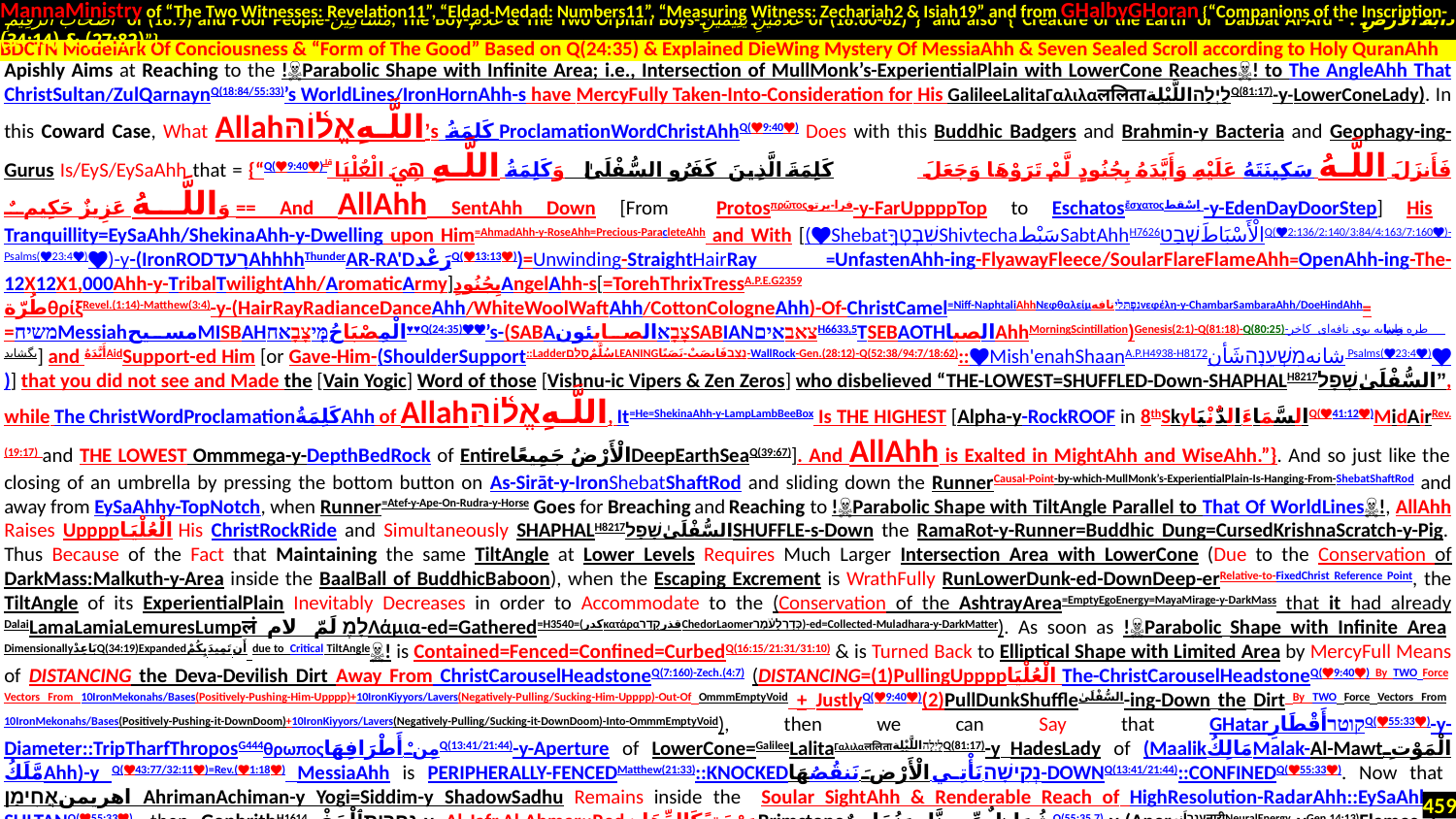

MannaMinistry of “The Two Witnesses: Revelation11”, “Eldad-Medad: Numbers11”, “Measuring Witness: Zechariah2 & Isiah19” and from GHalbyGHoran {“Companions of the Inscription-
 أَصْحَابَ الرَّقِيمِ  of (18:9) and Poor People-مَسَاكِينَ, The Boy-غُلَامُ & The Two Orphan Boys-غُلَامَيْنِ يَتِيمَيْنِ of (18:60-82)”}  and also  {“Creature of the Earth  or  Dabbat Al-Ard - دَابَّةُ الْأَرْضِ : (27:82) & (34:14)”}
.
Apishly Aims at Reaching to the !☠Parabolic Shape with Infinite Area; i.e., Intersection of MullMonk’s-ExperientialPlain with LowerCone Reaches☠! to The AngleAhh That ChristSultan/ZulQarnaynQ(18:84/55:33)’s WorldLines/IronHornAhh-s have MercyFully Taken-Into-Consideration for His GalileeLalitaΓαλιλαललिताלַיְלָהاللَّيْلِةQ(81:17)-y-LowerConeLady). In this Coward Case, What Allahاللَّـهِאֱל֫וֹהַּ’s كَلِمَةُ ProclamationWordChristAhhQ(♥9:40♥) Does with this Buddhic Badgers and Brahmin-y Bacteria and Geophagy-ing-Gurus Is/EyS/EySaAhh that = {“Q(♥9:40♥) فَأَنزَلَ اللَّـهُ سَكِينَتَهُ عَلَيْهِ وَأَيَّدَهُ بِجُنُودٍ لَّمْ تَرَوْهَا وَجَعَلَ كَلِمَةَ الَّذِينَ كَفَرُوا السُّفْلَىٰ ۗ وَكَلِمَةُ اللَّـهِ هِيَ الْعُلْيَا ۗ وَاللَّـهُ عَزِيزٌ حَكِيمٌ == And AllAhh SentAhh Down [From  Protosπρῶτοςفرا-پرتو-y-FarUppppTop to Eschatosἔσχατοςاِسْقط -y-EdenDayDoorStep] His Tranquillity=EySaAhh/ShekinaAhh-y-Dwelling upon Him=AhmadAhh-y-RoseAhh=Precious-ParacleteAhh and With [(♥Shebatשִׁבְטְךָ֥ShivtechaسَبْطSabtAhhH7626שְׁבַטالْأَسْبَاطَQ(♥2:136/2:140/3:84/4:163/7:160♥)-Psalms(♥23:4♥)♥)-y-(IronRODרָעדAhhhhThunderAR-RA'DرَعْدQ(♥13:13♥))=Unwinding-StraightHairRay =UnfastenAhh-ing-FlyawayFleece/SoularFlareFlameAhh=OpenAhh-ing-The-12X12X1,000Ahh-y-TribalTwilightAhh/AromaticArmy]بِجُنُودٍAngelAhh-s[=TorehThrixTressA.P.E.G2359 طُرّةθρίξRevel.(1:14)-Matthew(3:4)-y-(HairRayRadianceDanceAhh/WhiteWoolWaftAhh/CottonCologneAhh)-Of-ChristCamel=Niff-NaphtaliAhhΝεφθαλείμנַפְתָּלִיنافهνεφέλη-y-ChambarSambaraAhh/DoeHindAhh=
=משיחMessiahمسیحMISBAHالْمِصْبَاحُמּ֤יצָבָאח♥♥Q(24:35)♥♥’s-(SABAالصابئون‎צָבָאSABIANצאבאיםH6633,5TSEBAOTHالصباAhhMorningScintillation)Genesis(2:1)-Q(81:18)-Q(80:25)-به بوی نافه‌ای کاخر صبا زان طره بگشاید] and أَيَّدَهُAidSupport-ed Him [or Gave-Him-(ShoulderSupport::LadderسُلَّمٌסֻלָּםLEANINGנָצַבفَانصَبْ-نَصَبًا-WallRock-Gen.(28:12)-Q(52:38/94:7/18:62)::♥Mish'enahShaanA.P.H4938-H8172شَأنמִשְׁעֵנָהشانه Psalms(♥23:4♥)♥)] that you did not see and Made the [Vain Yogic] Word of those [Vishnu-ic Vipers & Zen Zeros] who disbelieved “THE-LOWEST=SHUFFLED-Down-SHAPHALH8217السُّفْلَىٰשָׁפָל”, while The ChristWordProclamationكَلِمَةُAhh of Allahاللَّـهِאֱל֫וֹהַּ, It=He=ShekinaAhh-y-LampLambBeeBox Is THE HIGHEST [Alpha-y-RockROOF in 8thSkyالسَّمَاءَ الدُّنْيَاQ(♥41:12♥)MidAirRev.(19:17) and THE LOWEST Ommmega-y-DepthBedRock of Entireالْأَرْضُ جَمِيعًاDeepEarthSeaQ(39:67)]. And AllAhh is Exalted in MightAhh and WiseAhh.”}. And so just like the closing of an umbrella by pressing the bottom button on As-Sirāt-y-IronShebatShaftRod and sliding down the RunnerCausal-Point-by-which-MullMonk’s-ExperientialPlain-Is-Hanging-From-ShebatShaftRod and away from EySaAhhy-TopNotch, when Runner=Atef-y-Ape-On-Rudra-y-Horse Goes for Breaching and Reaching to !☠Parabolic Shape with TiltAngle Parallel to That Of WorldLines☠!, AllAhh Raises Uppppالْعُلْيَا His ChristRockRide and Simultaneously SHAPHALH8217السُّفْلَىٰשָׁפָלSHUFFLE-s-Down the RamaRot-y-Runner=Buddhic Dung=CursedKrishnaScratch-y-Pig. Thus Because of the Fact that Maintaining the same TiltAngle at Lower Levels Requires Much Larger Intersection Area with LowerCone (Due to the Conservation of DarkMass:Malkuth-y-Area inside the BaalBall of BuddhicBaboon), when the Escaping Excrement is WrathFully RunLowerDunk-ed-DownDeep-erRelative-to-FixedChrist Reference Point, the TiltAngle of its ExperientialPlain Inevitably Decreases in order to Accommodate to the (Conservation of the AshtrayArea=EmptyEgoEnergy=MayaMirage-y-DarkMass that it had already DalaiLamaLamiaLemuresLumpलं לָמֶ لَمّ   لامΛάμια-ed=Gathered=H3540=(کدرκατάραقذرקָדַרChedorLaomerכְּדָרְלָעֹ֫מֶר)-ed=Collected-Muladhara-y-DarkMatter). As soon as !☠Parabolic Shape with Infinite Area DimensionallyبَاعِدْQ(34:19)Expandedأَن تَمِيدَ بِكُمْ due to  Critical TiltAngle☠! is Contained=Fenced=Confined=CurbedQ(16:15/21:31/31:10) & is Turned Back to Elliptical Shape with Limited Area by MercyFull Means of DISTANCING the Deva-Devilish Dirt Away From ChristCarouselHeadstoneQ(7:160)-Zech.(4:7) (DISTANCING=(1)PullingUppppالْعُلْيَا The-ChristCarouselHeadstoneQ(♥9:40♥) By TWO Force Vectors From 10IronMekonahs/Bases(Positively-Pushing-Him-Upppp)+10IronKiyyors/Lavers(Negatively-Pulling/Sucking-Him-Upppp)-Out-Of OmmmEmptyVoid + JustlyQ(♥9:40♥)(2)PullDunkShuffleالسُّفْلَىٰ-ing-Down the Dirt By TWO Force Vectors From 10IronMekonahs/Bases(Positively-Pushing-it-DownDoom)+10IronKiyyors/Lavers(Negatively-Pulling/Sucking-it-DownDoom)-Into-OmmmEmptyVoid), then we can Say that GHatarקוטרأَقْطَارِQ(♥55:33♥)-y-Diameter::TripTharfThroposG444θρωποςمِنْ أَطْرَافِهَاQ(13:41/21:44)-y-Aperture of LowerCone=GalileeLalitaΓαλιλαललिताלַיְלָהاللَّيْلِةQ(81:17)-y HadesLady of (MaalikمَالِكُMalak-Al-Mawtالْمَوْتِ مَّلَكُAhh)-y Q(♥43:77/32:11♥)=Rev.(♥1:18♥) MessiaAhh is PERIPHERALLY-FENCEDMatthew(21:33)::KNOCKEDנְקִישָׁה.نَأْتِي الْأَرْضَ نَنقُصُهَا-DOWNQ(13:41/21:44)::CONFINEDQ(♥55:33♥). Now that اهریمنאֲחִימַן AhrimanAchiman-y Yogi=Siddim-y ShadowSadhu Remains inside the  Soular SightAhh & Renderable Reach of HighResolution-RadarAhh::EySaAhh-y-SULTANQ(♥55:33♥), then GophrithH1614גָּפְרִיתٱلْجَفْر‎-y Al-Jafr Al-Aḥmar::Redوَرْدَةً كَالدِّهَانِBrimstoneشُوَاظٌ مِّن نَّارٍ وَنُحَاسٌQ(55:35,7)-y-(AnerעָנֵרاَنرनारीNeuralEnergy-yGen.14:13)Flames & CursingCobraCopper-s) can be Rained from ChristCaseCUPכּוֹסकश्यपكِسَفًا مِّنَ السَّمَاءَ الدُّنْيَاQ(30:48/34:9)Of-8thSky Upon PharaohQ(43:51)’s-فنگπνέῃ風FengShui水شویش-ic-Kali-FartWashWaterGass-ed-GuruAtefBalloon=PersianפָּרַסفَرَسHorse-man/Dan.(10:13).
BDCTN ModelArk Of Conciousness & “Form of The Good” Based on Q(24:35) & Explained DieWing Mystery Of MessiaAhh & Seven Sealed Scroll according to Holy QuranAhh
459